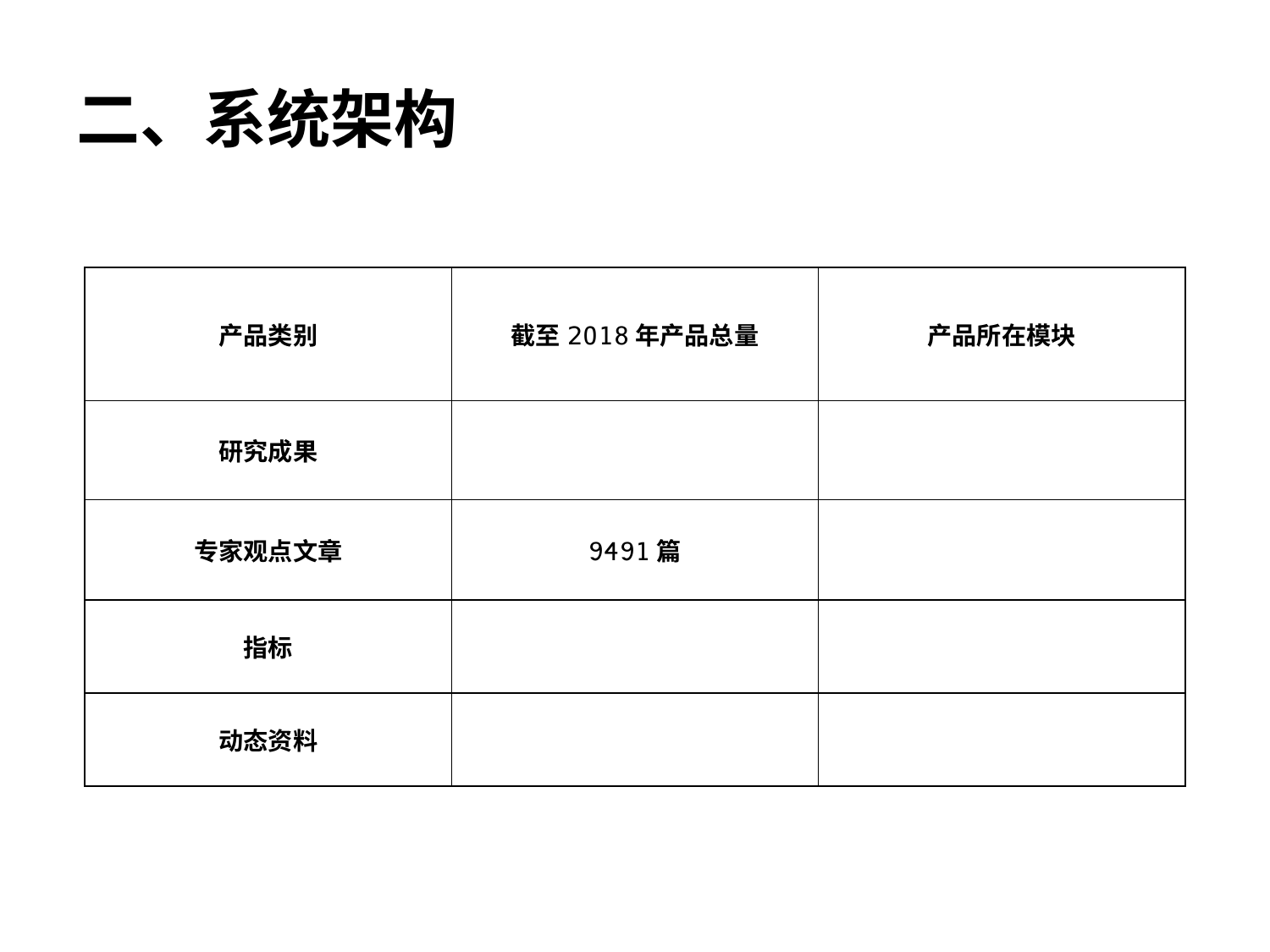

# 二、系统架构
| 产品类别 | 截至2018年产品总量 | 产品所在模块 |
| --- | --- | --- |
| 研究成果 |  |  |
| 专家观点文章 | 9491篇 |  |
| 指标 |  |  |
| 动态资料 |  |  |